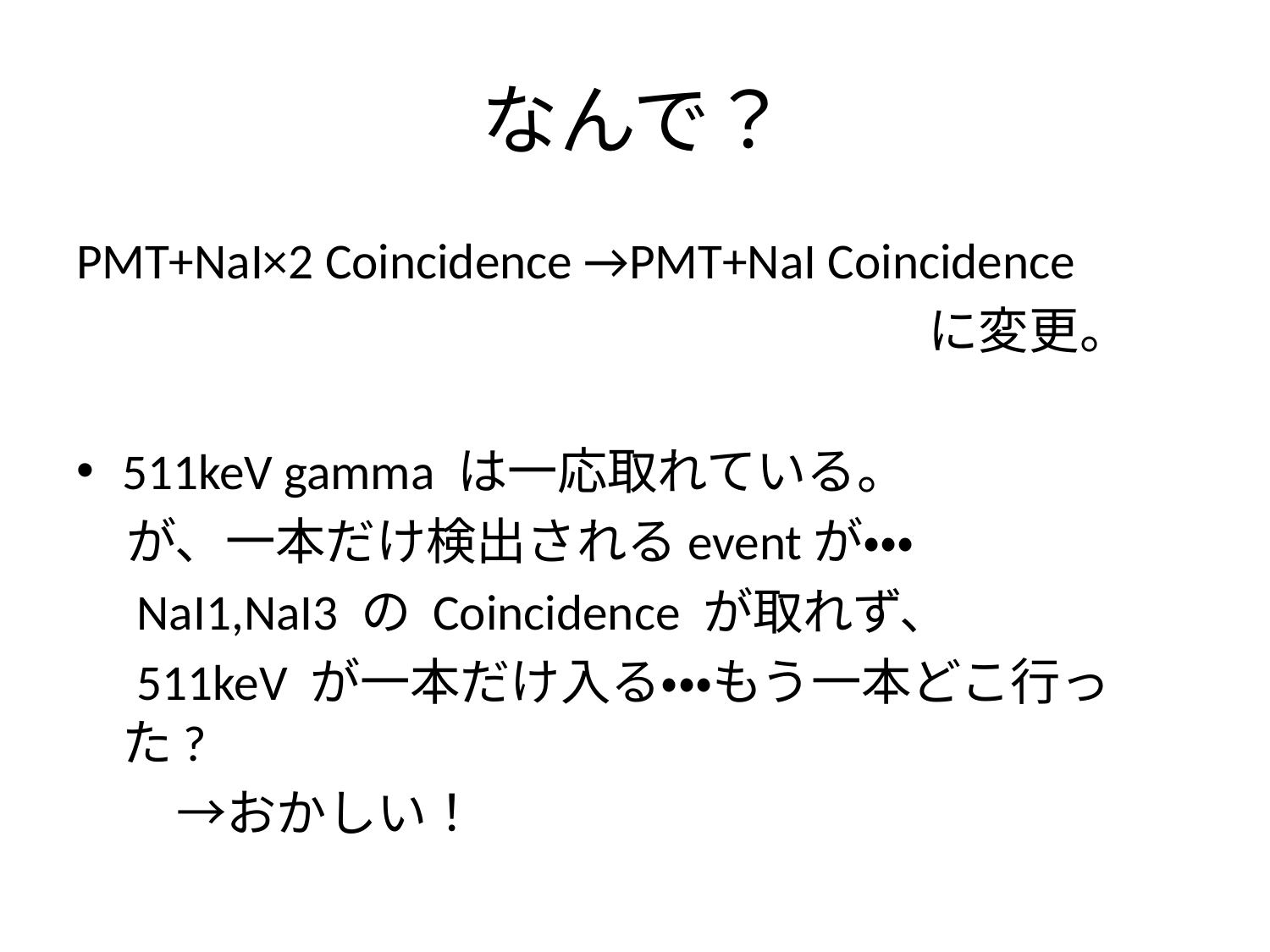

# なんで？
PMT+NaI×2 Coincidence →PMT+NaI Coincidence
　　　　　　　　　　　　　　　　　に変更。

511keV gamma は一応取れている。
　が、一本だけ検出されるeventが・・・
　NaI1,NaI3 の Coincidence が取れず、
　511keV が一本だけ入る・・・もう一本どこ行った?
　　→おかしい！